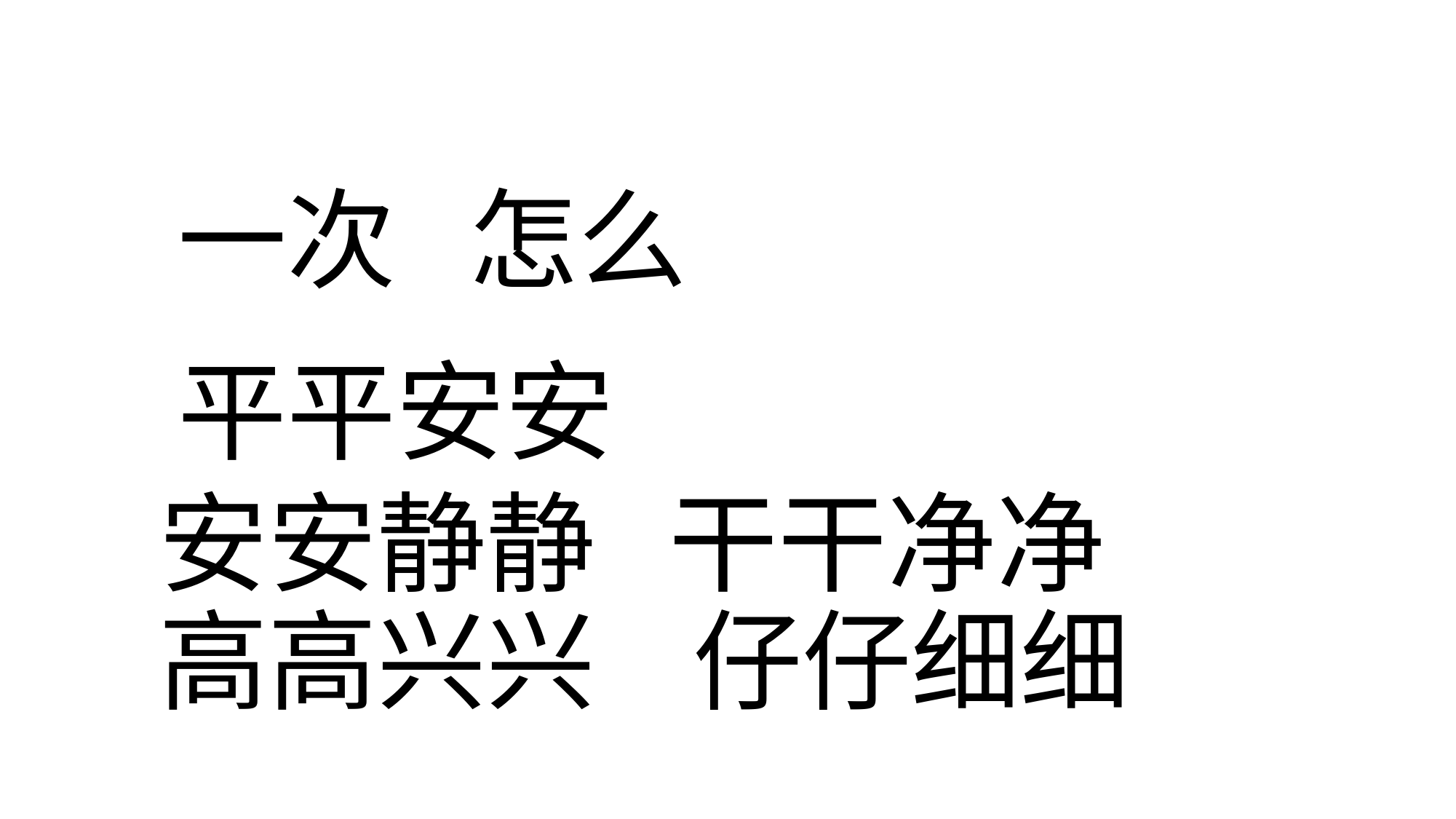

# 一次   怎么
平平安安
安安静静   干干净净
高高兴兴    仔仔细细